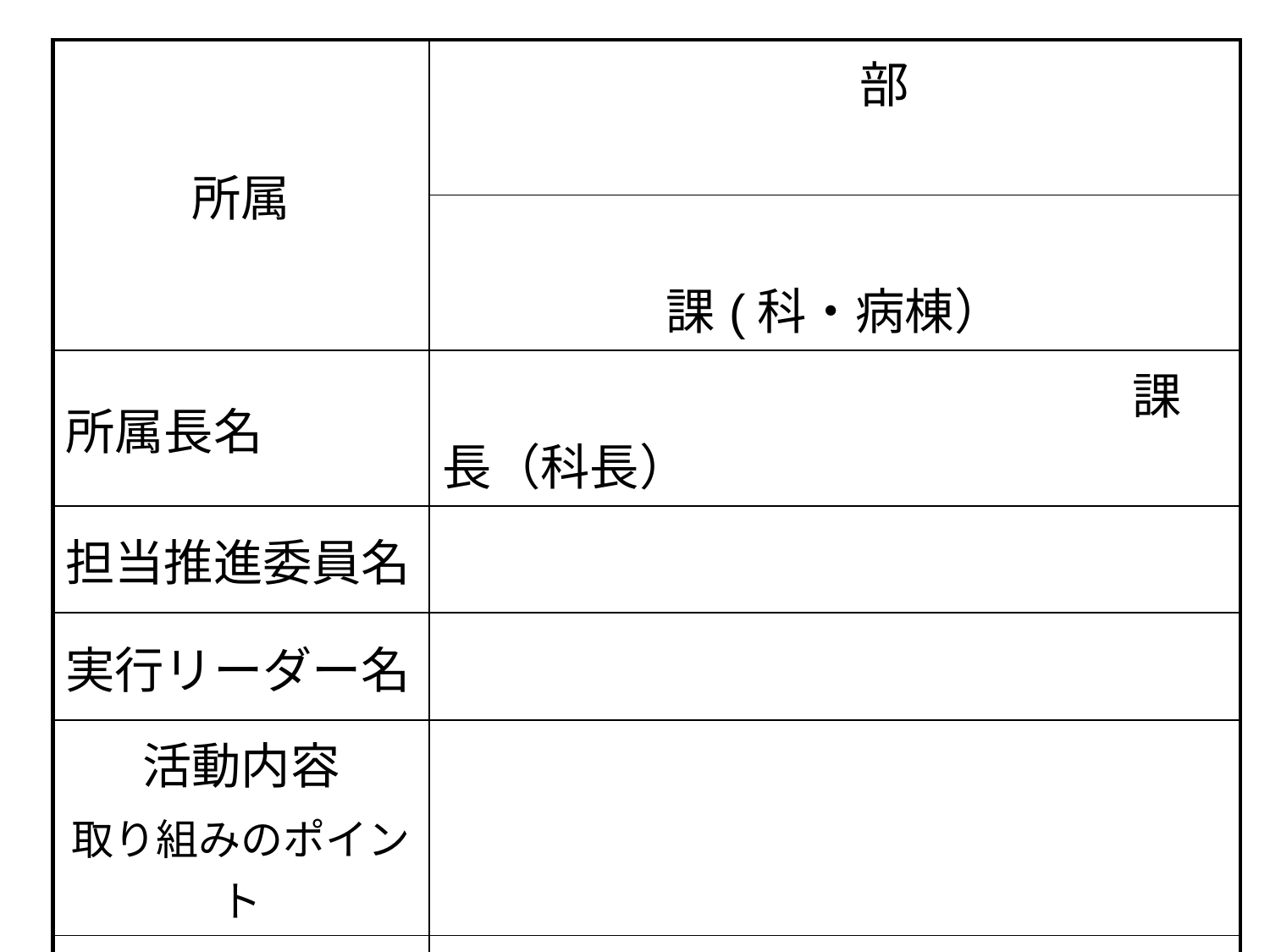

| 所属 | 部 |
| --- | --- |
|  | 課(科・病棟） |
| 所属長名 | 課長（科長） |
| 担当推進委員名 |  |
| 実行リーダー名 |  |
| 活動内容 取り組みのポイント |  |
| 効果 |  |